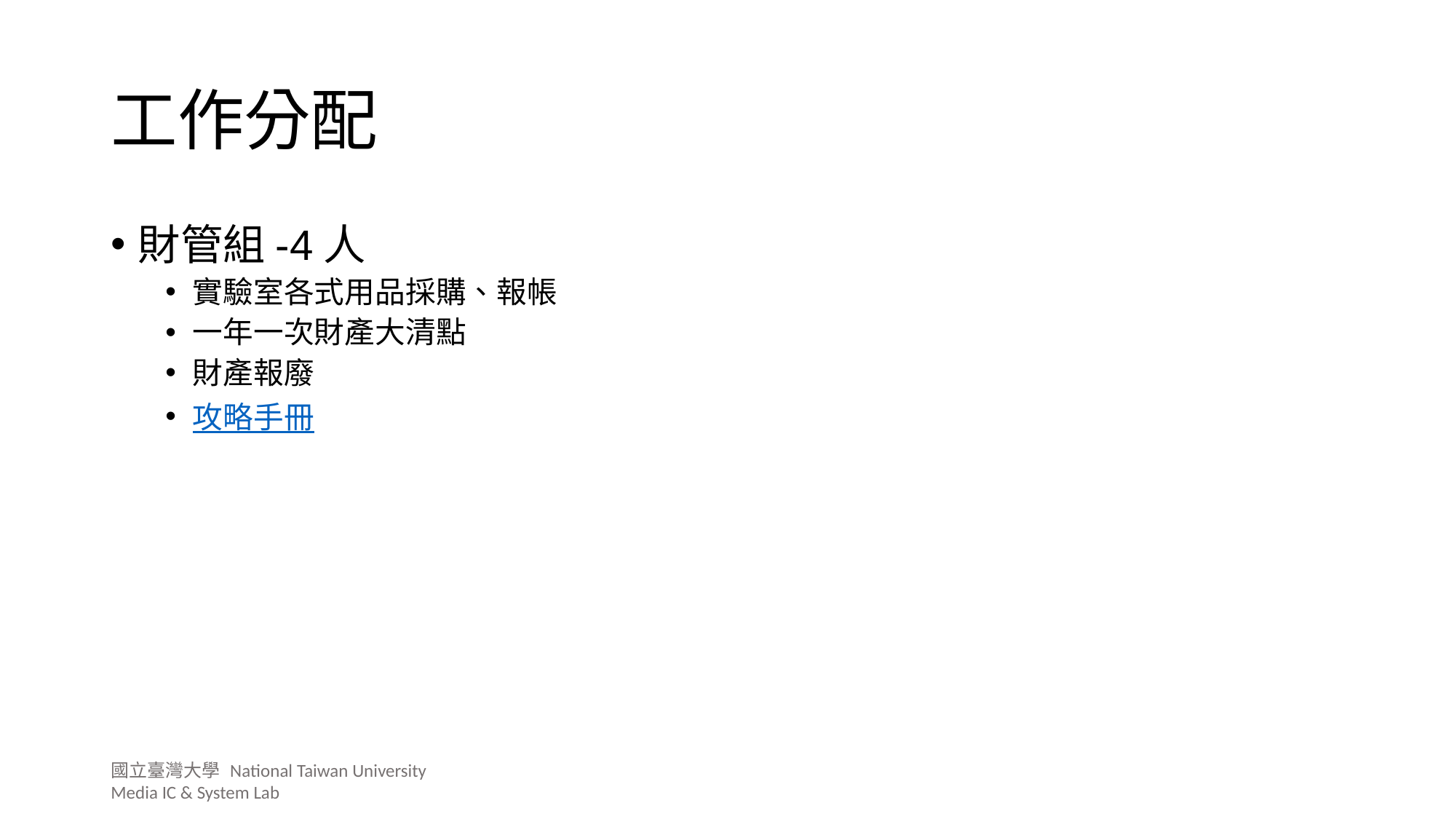

# 工作分配
財管組-4人
實驗室各式用品採購、報帳
一年一次財產大清點
財產報廢
攻略手冊
國立臺灣大學 National Taiwan University Media IC & System Lab